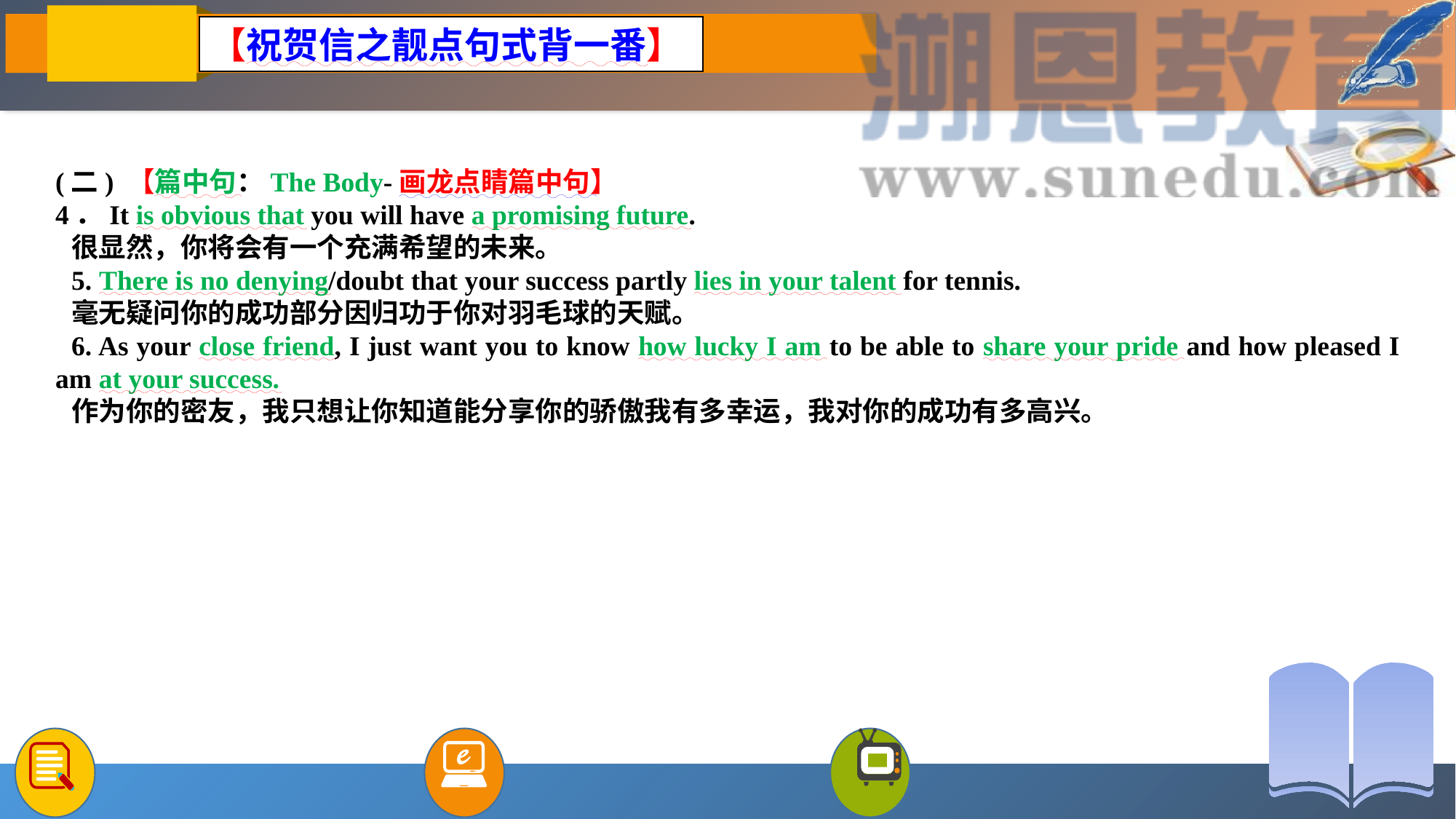

【祝贺信之靓点句式背一番】
(二) 【篇中句：The Body-画龙点睛篇中句】
4．It is obvious that you will have a promising future.
很显然，你将会有一个充满希望的未来。
5. There is no denying/doubt that your success partly lies in your talent for tennis.
毫无疑问你的成功部分因归功于你对羽毛球的天赋。
6. As your close friend, I just want you to know how lucky I am to be able to share your pride and how pleased I am at your success.
作为你的密友，我只想让你知道能分享你的骄傲我有多幸运，我对你的成功有多高兴。